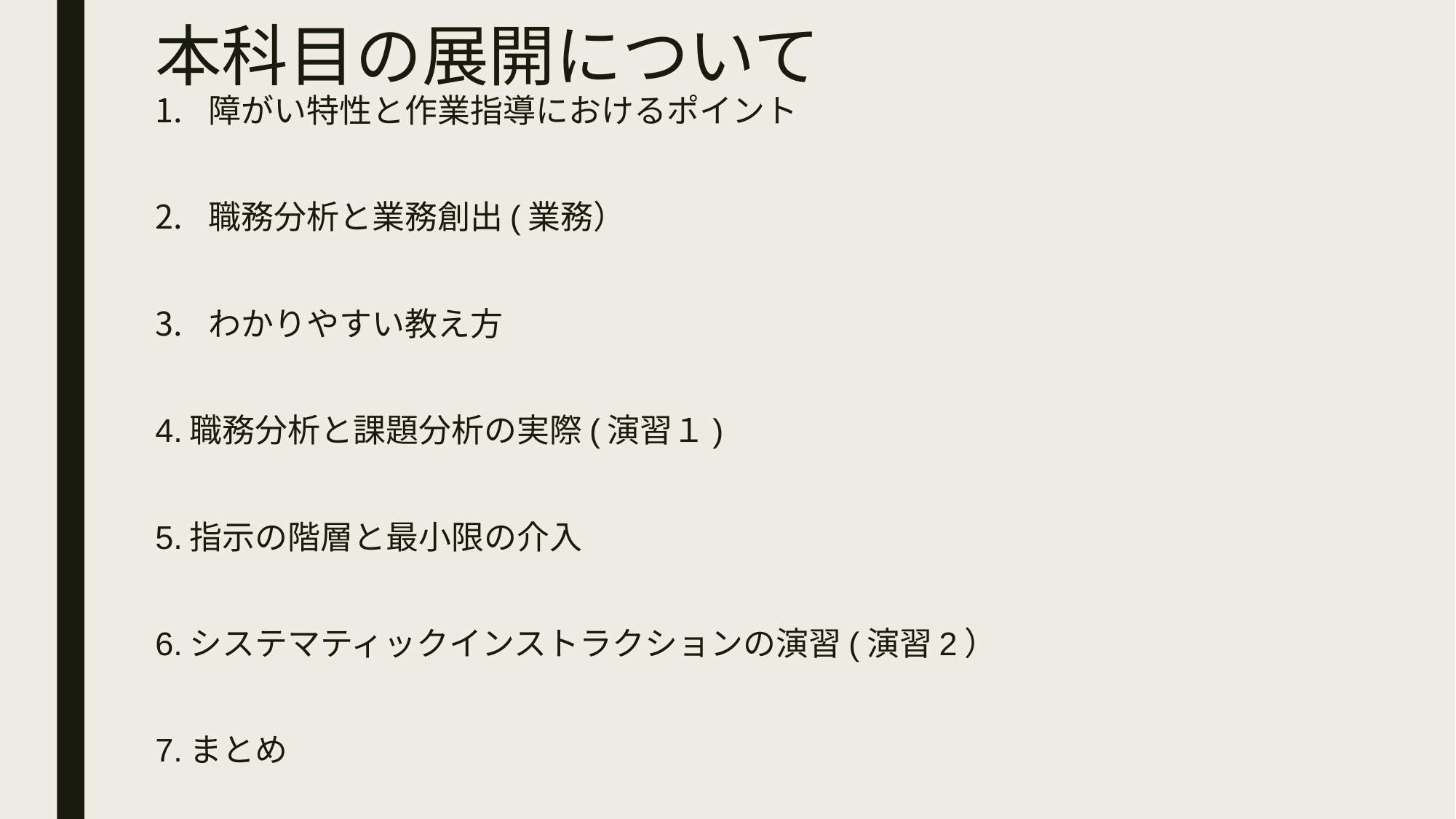

# 本科目の展開について
障がい特性と作業指導におけるポイント

職務分析と業務創出(業務）

わかりやすい教え方

4.職務分析と課題分析の実際(演習１)

5.指示の階層と最小限の介入

6.システマティックインストラクションの演習(演習2）

7.まとめ